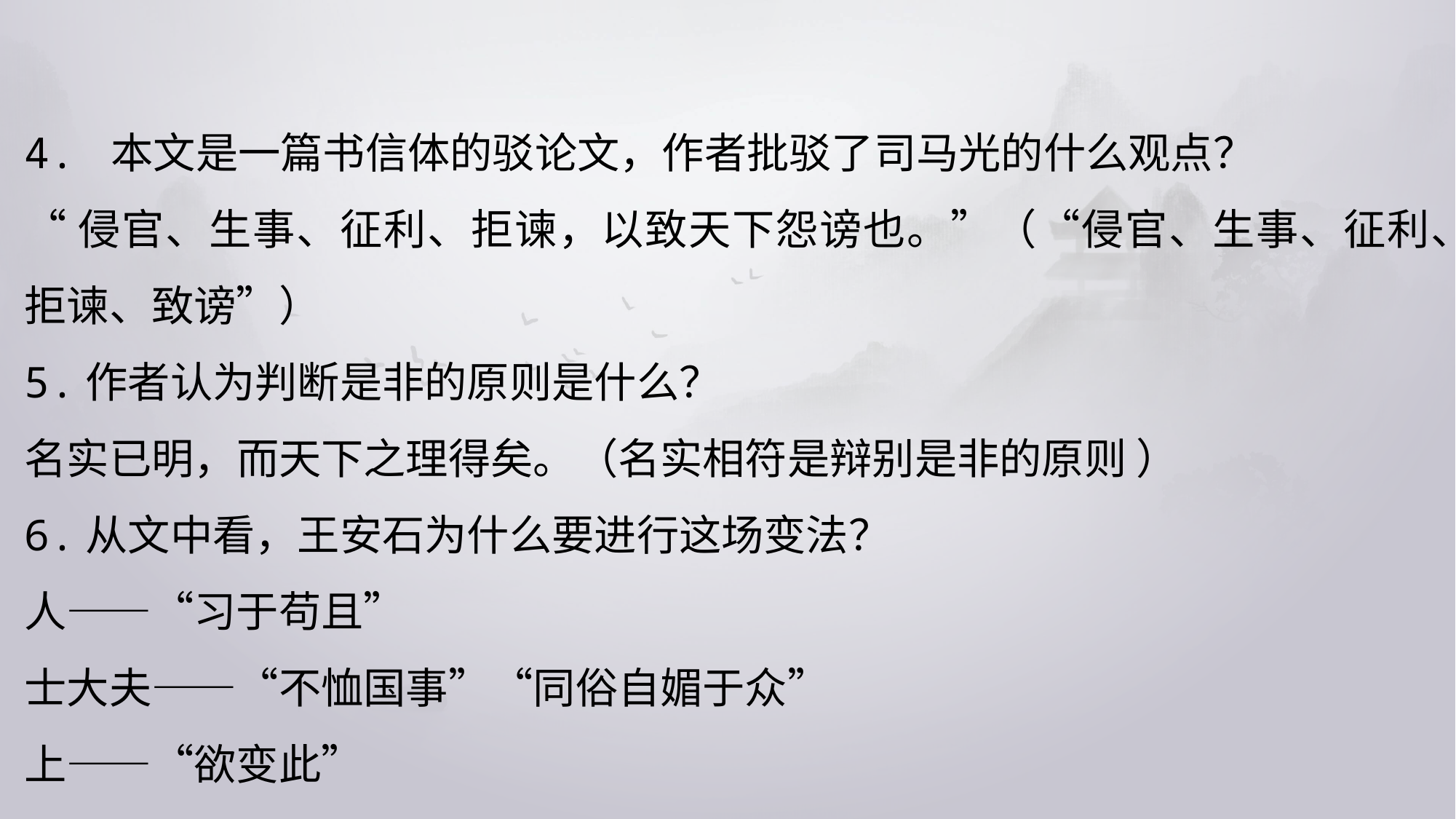

4. 本文是一篇书信体的驳论文，作者批驳了司马光的什么观点？
“侵官、生事、征利、拒谏，以致天下怨谤也。”（“侵官、生事、征利、拒谏、致谤”）
5.作者认为判断是非的原则是什么？
名实已明，而天下之理得矣。（名实相符是辩别是非的原则 ）
6.从文中看，王安石为什么要进行这场变法？
人——“习于苟且”
士大夫——“不恤国事”“同俗自媚于众”
上——“欲变此”